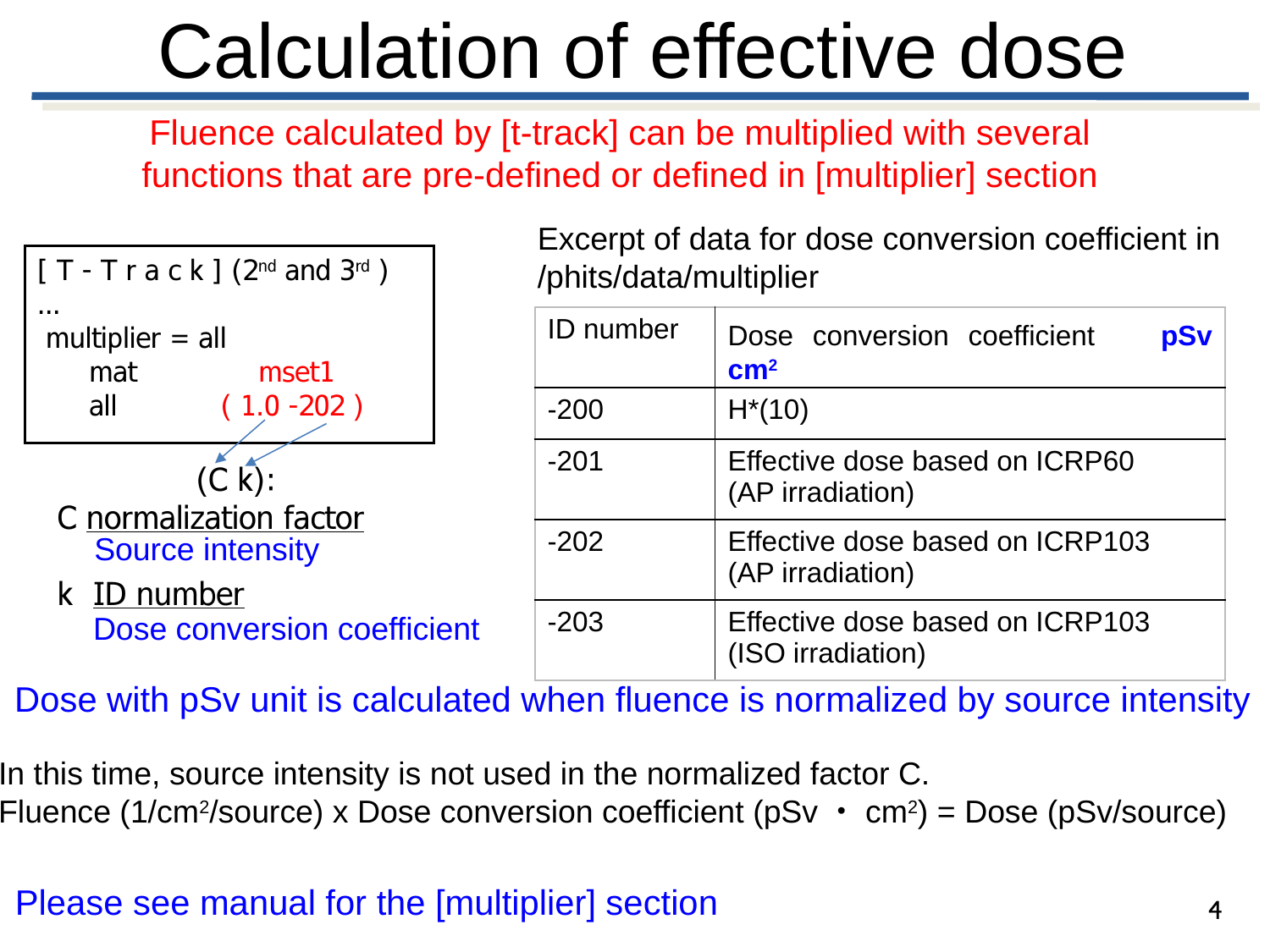

# Calculation of effective dose

Fluence calculated by [t-track] can be multiplied with several functions that are pre-defined or defined in [multiplier] section
Excerpt of data for dose conversion coefficient in /phits/data/multiplier
[ T - T r a c k ] (2nd and 3rd )
…
 multiplier = all
      mat              mset1
      all            ( 1.0 -202 )
| ID number | Dose conversion coefficient　pSv cm2 |
| --- | --- |
| -200 | H\*(10) |
| -201 | Effective dose based on ICRP60 (AP irradiation) |
| -202 | Effective dose based on ICRP103 (AP irradiation) |
| -203 | Effective dose based on ICRP103 (ISO irradiation) |
              (C k):
C normalization factor

k  ID number
Source intensity
Dose conversion coefficient
Dose with pSv unit is calculated when fluence is normalized by source intensity
In this time, source intensity is not used in the normalized factor C.
Fluence (1/cm2/source) x Dose conversion coefficient (pSv・cm2) = Dose (pSv/source)
Please see manual for the [multiplier] section
4